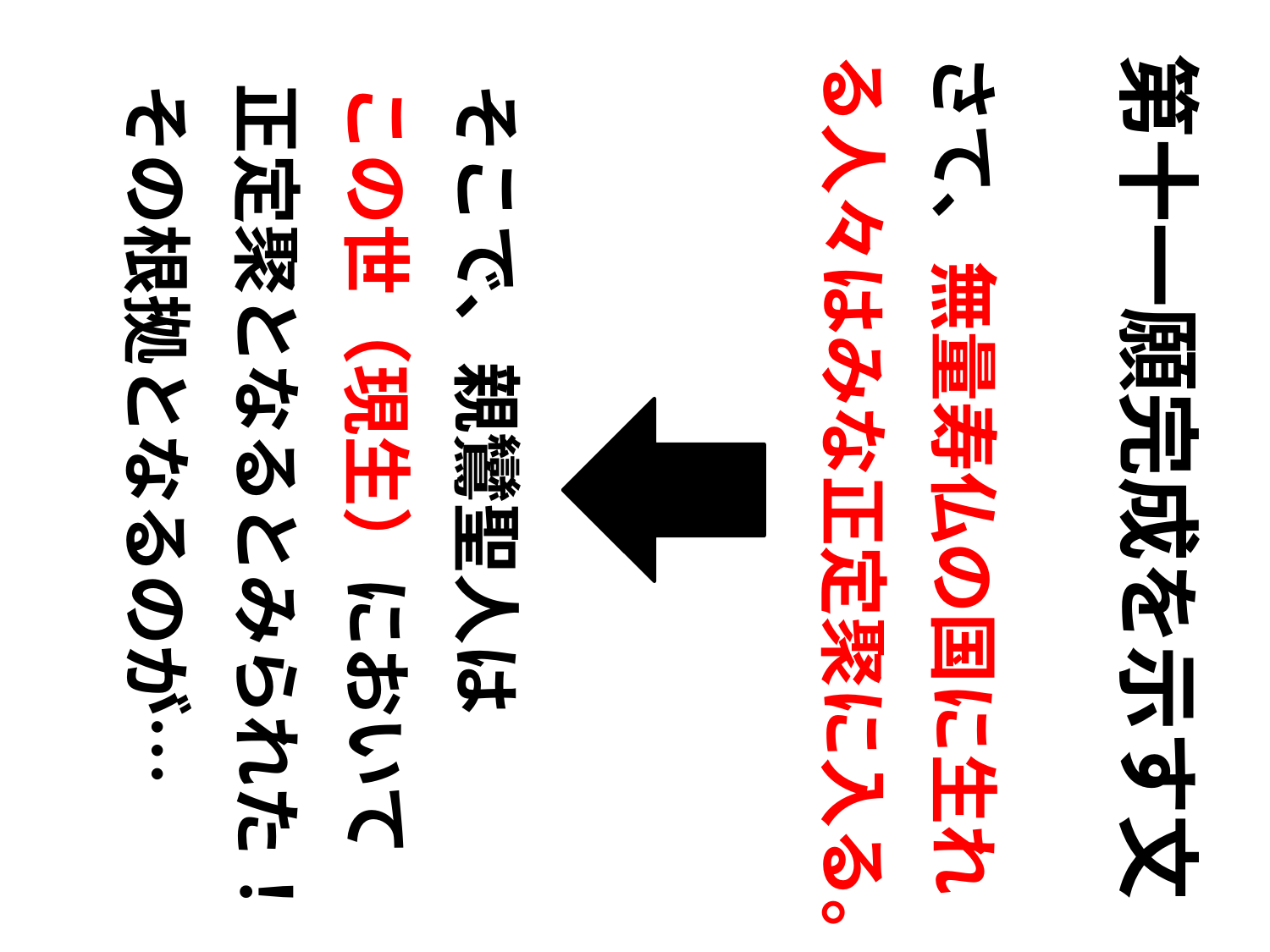

そこで、親鸞聖人は
　この世（現生）において
　正定聚となるとみられた！
　その根拠となるのが…

第十一願完成を示す文

さて、無量寿仏の国に生れる人々はみな正定聚に入る。